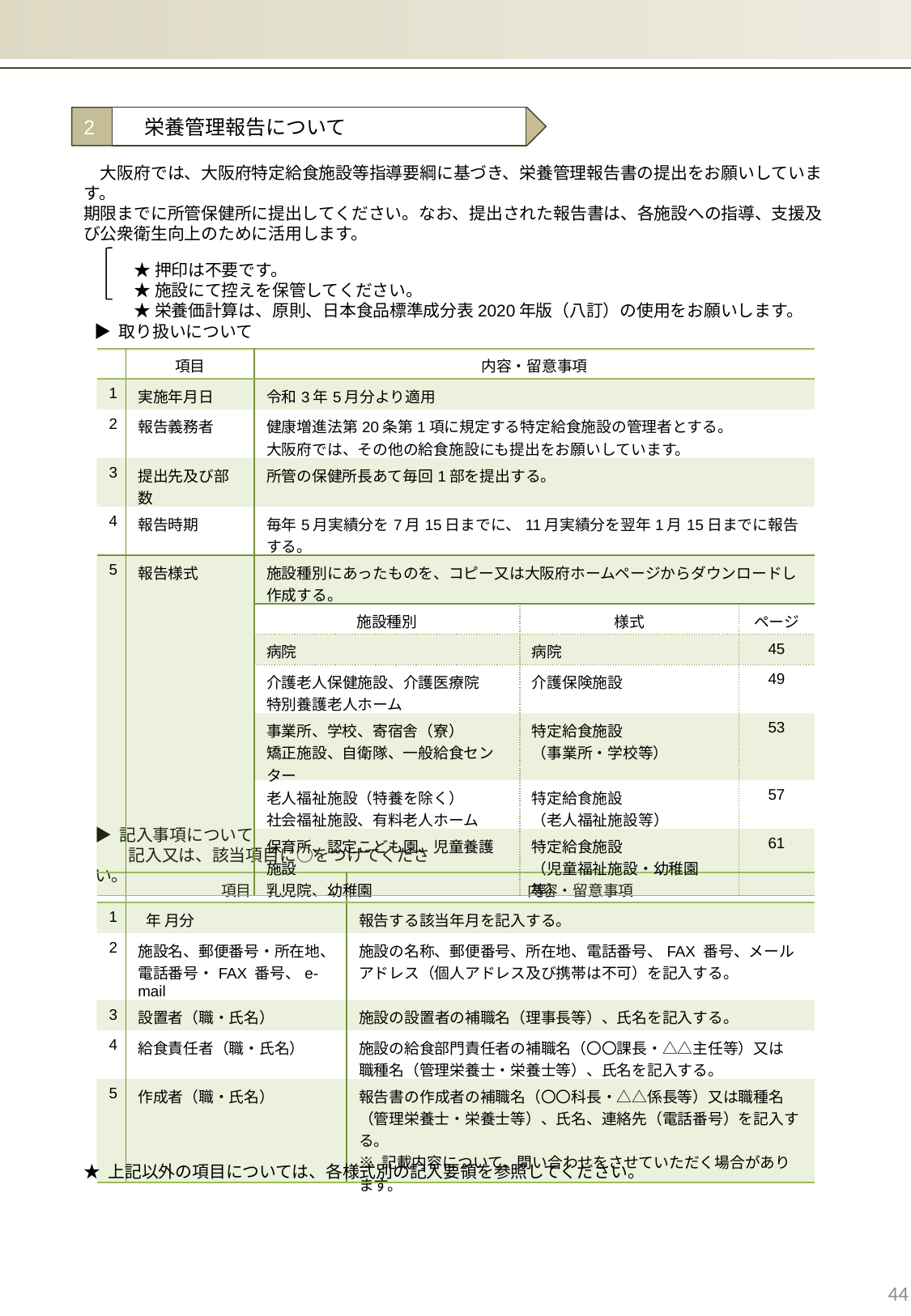

2
　栄養管理報告について
　大阪府では、大阪府特定給食施設等指導要綱に基づき、栄養管理報告書の提出をお願いしています。
期限までに所管保健所に提出してください。なお、提出された報告書は、各施設への指導、支援及び公衆衛生向上のために活用します。

　　　★ 押印は不要です。
　　　★ 施設にて控えを保管してください。
　　　★ 栄養価計算は、原則、日本食品標準成分表2020年版（八訂）の使用をお願いします。

▶ 取り扱いについて
|  | 項目 | 内容・留意事項 |  |  |
| --- | --- | --- | --- | --- |
| 1 | 実施年月日 | 令和3年5月分より適用 |  |  |
| 2 | 報告義務者 | 健康増進法第20条第1項に規定する特定給食施設の管理者とする。 大阪府では、その他の給食施設にも提出をお願いしています。 |  |  |
| 3 | 提出先及び部数 | 所管の保健所長あて毎回1部を提出する。 |  |  |
| 4 | 報告時期 | 毎年5月実績分を7月15日までに、11月実績分を翌年1月15日までに報告する。 |  |  |
| 5 | 報告様式 | 施設種別にあったものを、コピー又は大阪府ホームページからダウンロードし作成する。 |  |  |
|  |  | 施設種別 | 様式 | ページ |
|  |  | 病院 | 病院 | 45 |
|  |  | 介護老人保健施設、介護医療院 特別養護老人ホーム | 介護保険施設 | 49 |
|  |  | 事業所、学校、寄宿舎（寮） 矯正施設、自衛隊、一般給食センター | 特定給食施設 （事業所・学校等） | 53 |
|  |  | 老人福祉施設（特養を除く） 社会福祉施設、有料老人ホーム | 特定給食施設 （老人福祉施設等） | 57 |
|  |  | 保育所、認定こども園、児童養護施設 乳児院、幼稚園 | 特定給食施設 （児童福祉施設・幼稚園等） | 61 |
▶ 記入事項について
　　記入又は、該当項目に○をつけてください。
|  | 項目 | 内容・留意事項 |
| --- | --- | --- |
| 1 | 年 月分 | 報告する該当年月を記入する。 |
| 2 | 施設名、郵便番号・所在地、 電話番号・FAX 番号、e-mail | 施設の名称、郵便番号、所在地、電話番号、FAX 番号、メールアドレス（個人アドレス及び携帯は不可）を記入する。 |
| 3 | 設置者（職・氏名） | 施設の設置者の補職名（理事長等）、氏名を記入する。 |
| 4 | 給食責任者（職・氏名） | 施設の給食部門責任者の補職名（〇〇課長・△△主任等）又は 職種名（管理栄養士・栄養士等）、氏名を記入する。 |
| 5 | 作成者（職・氏名） | 報告書の作成者の補職名（〇〇科長・△△係長等）又は職種名（管理栄養士・栄養士等）、氏名、連絡先（電話番号）を記入する。 ※ 記載内容について、問い合わせをさせていただく場合があります。 |
★ 上記以外の項目については、各様式別の記入要領を参照してください。
44